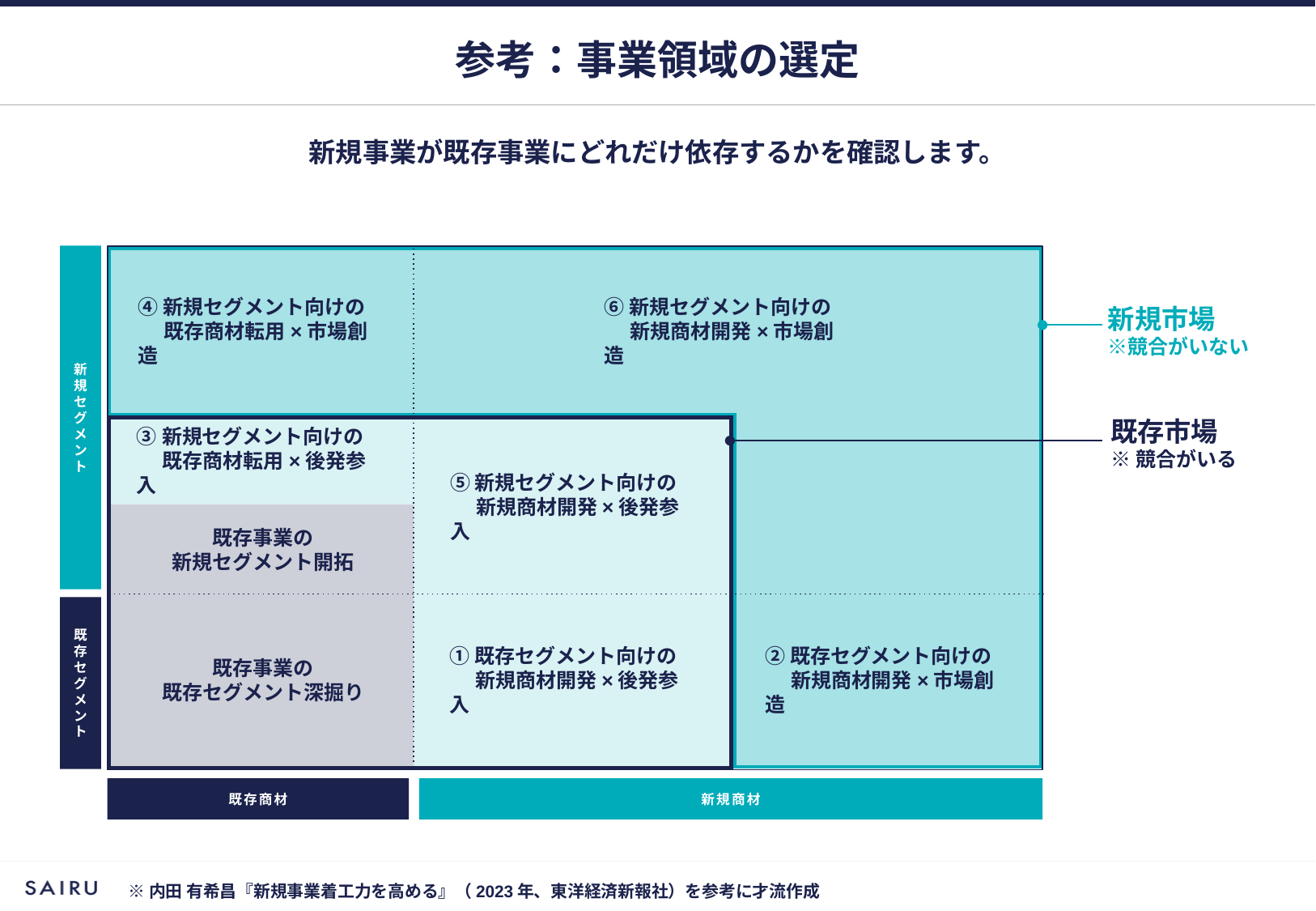

# 参考：事業領域の選定
新規事業が既存事業にどれだけ依存するかを確認します。
新
規
セ
グ
メ
ン
ト

④新規セグメント向けの
　 既存商材転用×市場創造
⑥新規セグメント向けの
　 新規商材開発×市場創造
新規市場
※競合がいない
既存市場
※競合がいる

③新規セグメント向けの
　 既存商材転用×後発参入
⑤新規セグメント向けの
　 新規商材開発×後発参入

既存事業の
新規セグメント開拓
既
存
セ
グ
メ
ン
ト
既存事業の
既存セグメント深掘り
①既存セグメント向けの
　 新規商材開発×後発参入
②既存セグメント向けの
　 新規商材開発×市場創造
既存商材
新規商材
※内田 有希昌『新規事業着工力を高める』（2023年、東洋経済新報社）を参考に才流作成